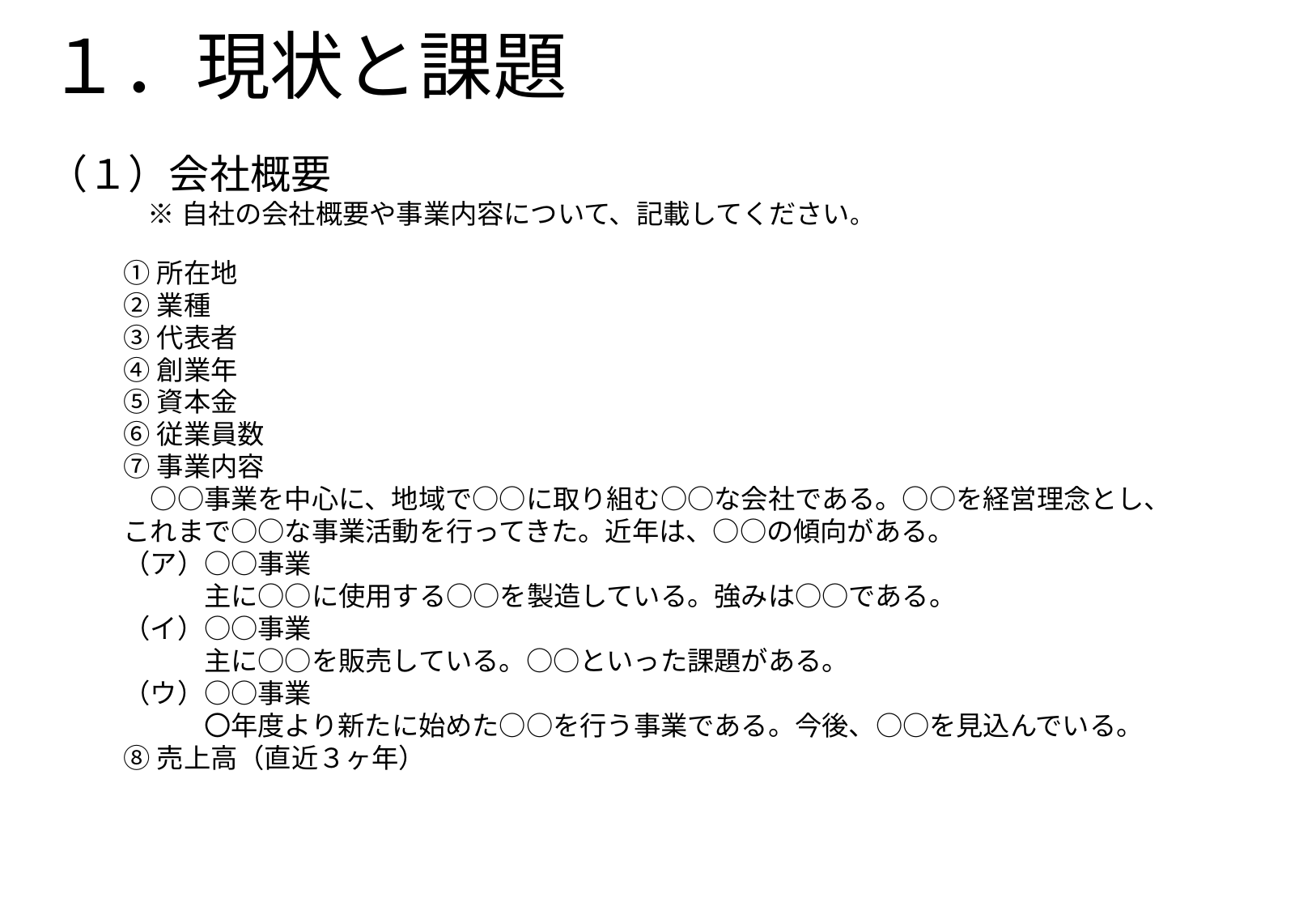

# １．現状と課題
（１）会社概要
※自社の会社概要や事業内容について、記載してください。
①所在地
②業種
③代表者
④創業年
⑤資本金
⑥従業員数
⑦事業内容
　○○事業を中心に、地域で○○に取り組む○○な会社である。○○を経営理念とし、　これまで○○な事業活動を行ってきた。近年は、○○の傾向がある。
（ア）○○事業
　　　主に○○に使用する○○を製造している。強みは○○である。
（イ）○○事業
　　　主に○○を販売している。○○といった課題がある。
（ウ）○○事業
　　　〇年度より新たに始めた○○を行う事業である。今後、○○を見込んでいる。
⑧売上高（直近３ヶ年）